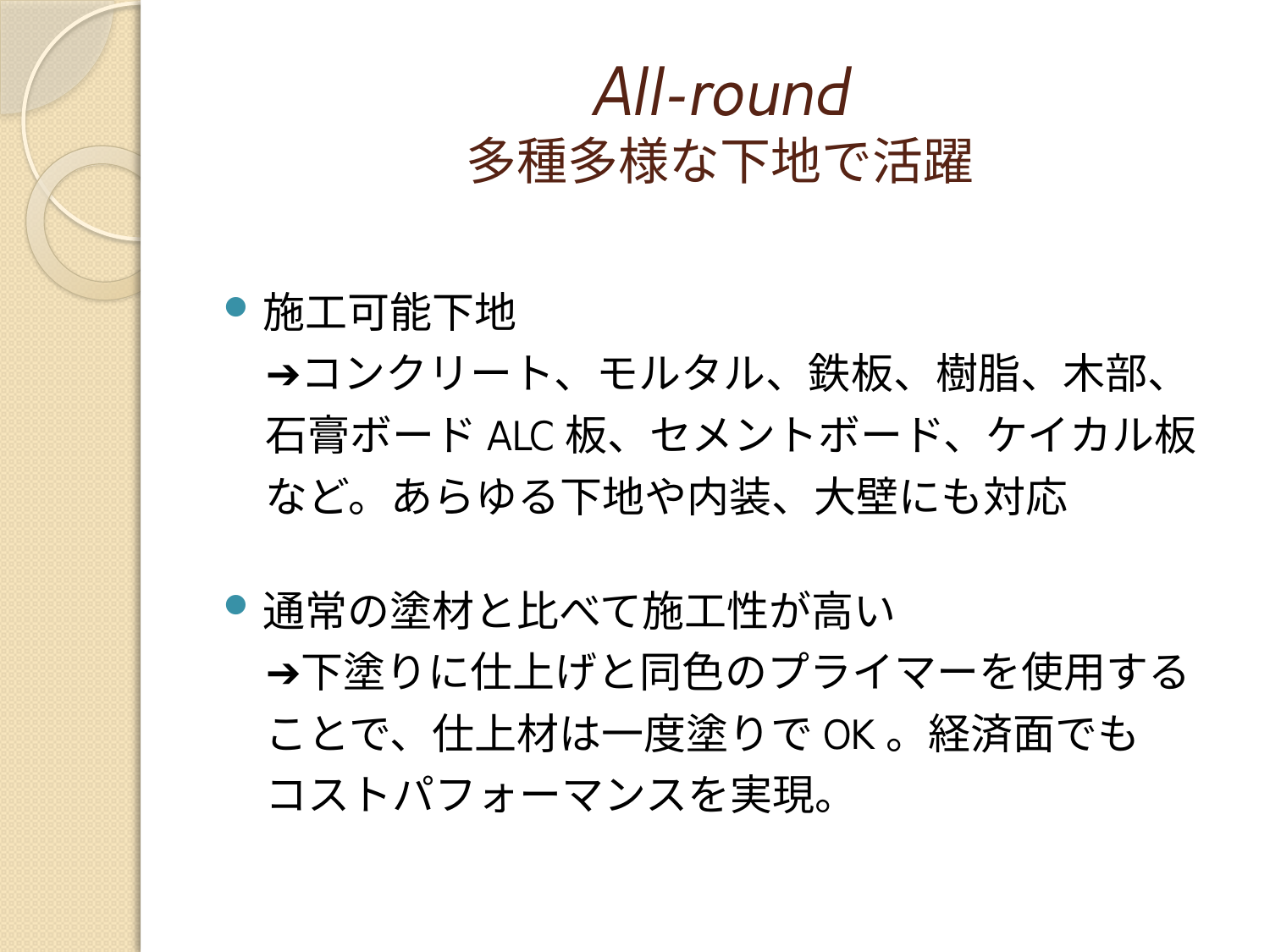

# All-round 多種多様な下地で活躍

施工可能下地
　➔コンクリート、モルタル、鉄板、樹脂、木部、
　石膏ボードALC板、セメントボード、ケイカル板
　など。あらゆる下地や内装、大壁にも対応

通常の塗材と比べて施工性が高い
　➔下塗りに仕上げと同色のプライマーを使用する
　ことで、仕上材は一度塗りでOK。経済面でも
　コストパフォーマンスを実現。